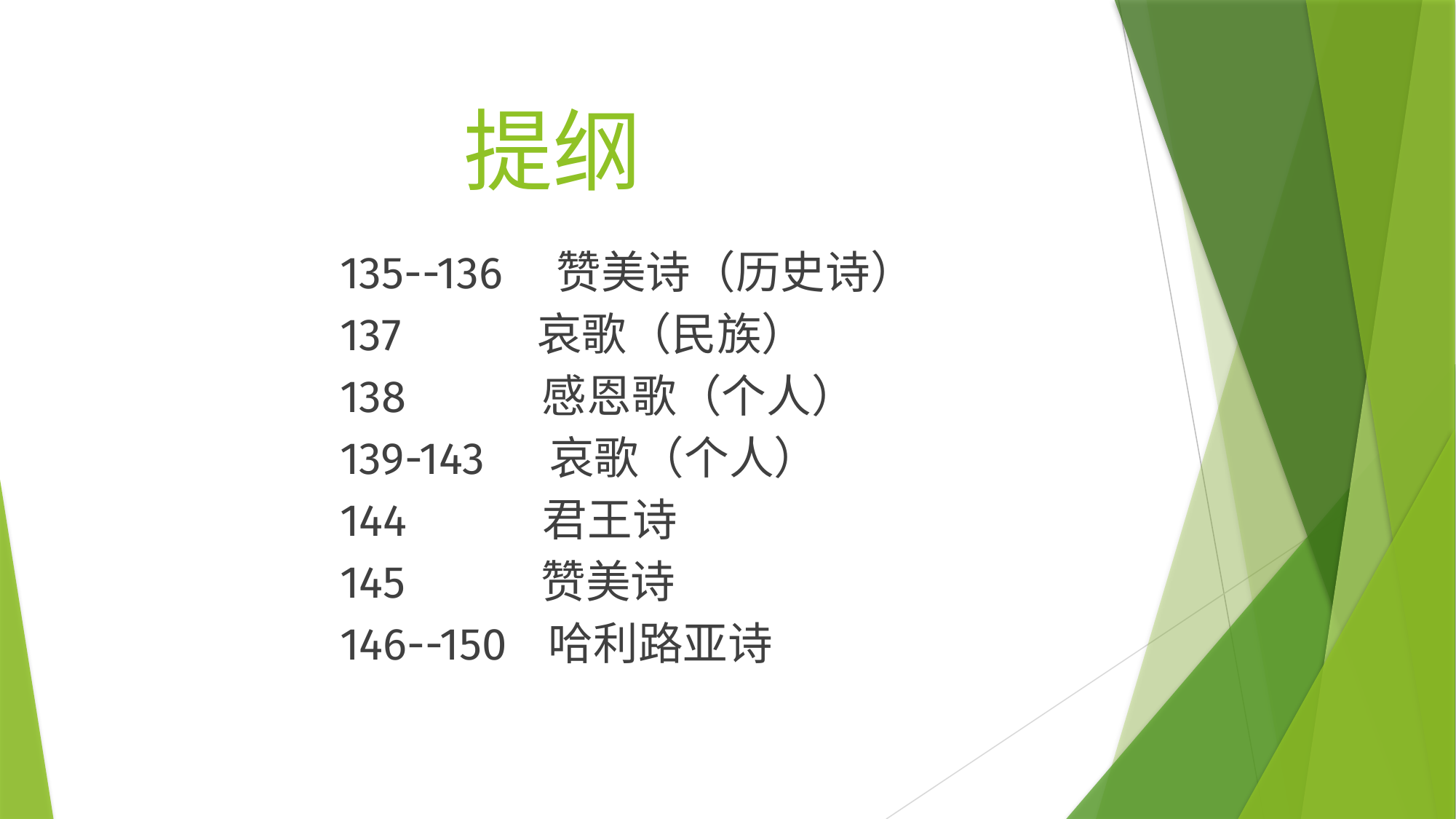

# 提纲

135--136    赞美诗（历史诗）
137           哀歌（民族）
138           感恩歌（个人）
139-143     哀歌（个人）
144           君王诗
145           赞美诗
146--150   哈利路亚诗